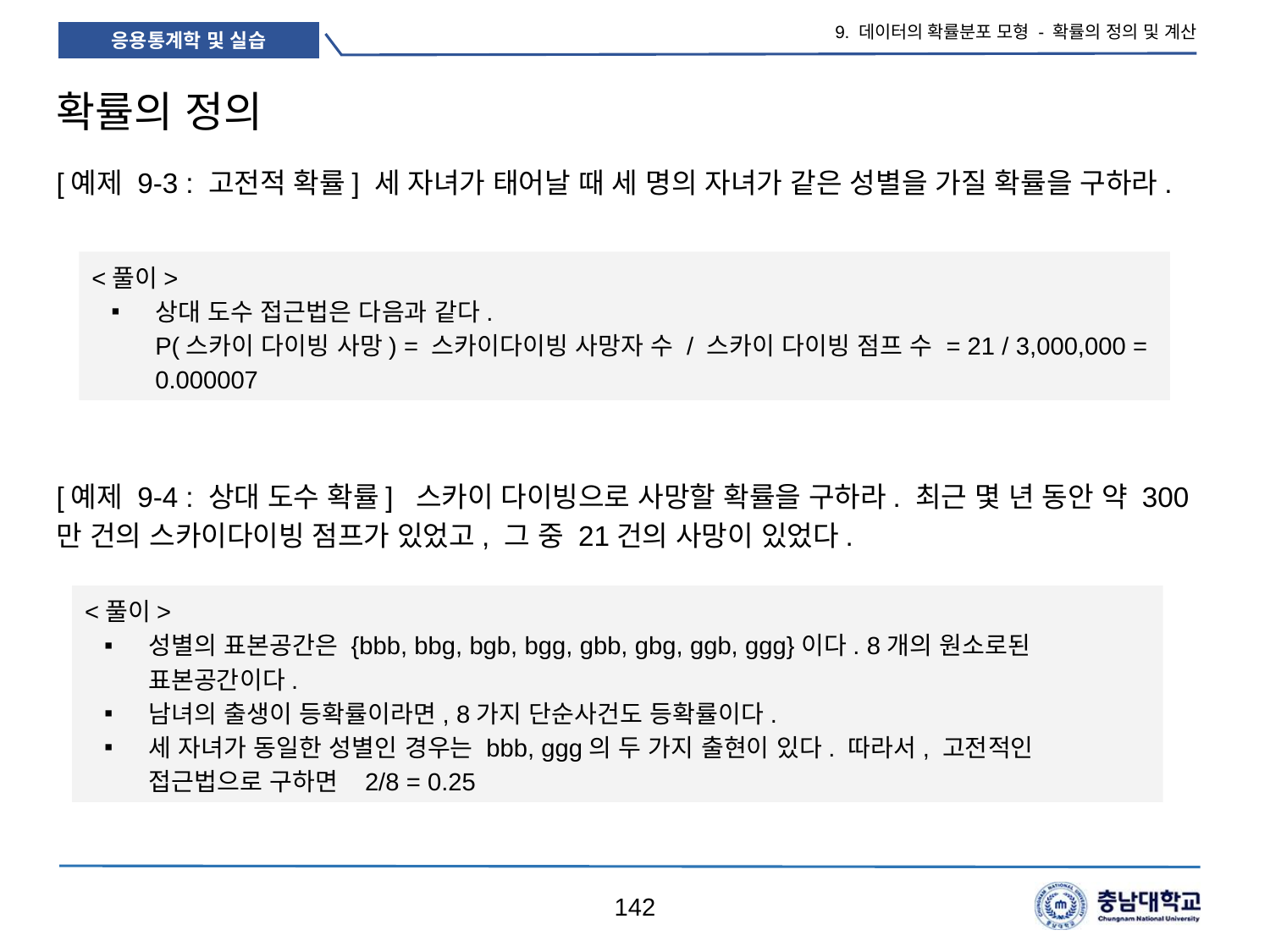

9. 데이터의 확률분포 모형 - 확률의 정의 및 계산
# 확률의 정의
[예제 9-3 : 고전적 확률] 세 자녀가 태어날 때 세 명의 자녀가 같은 성별을 가질 확률을 구하라.
<풀이>
상대 도수 접근법은 다음과 같다.
P(스카이 다이빙 사망) = 스카이다이빙 사망자 수 / 스카이 다이빙 점프 수 = 21 / 3,000,000 = 0.000007
[예제 9-4 : 상대 도수 확률]  스카이 다이빙으로 사망할 확률을 구하라. 최근 몇 년 동안 약 300만 건의 스카이다이빙 점프가 있었고, 그 중 21건의 사망이 있었다.
<풀이>
성별의 표본공간은 {bbb, bbg, bgb, bgg, gbb, gbg, ggb, ggg}이다. 8개의 원소로된  표본공간이다.
남녀의 출생이 등확률이라면, 8가지 단순사건도 등확률이다.
세 자녀가 동일한 성별인 경우는 bbb, ggg의 두 가지 출현이 있다. 따라서, 고전적인 접근법으로 구하면   2/8 = 0.25
142